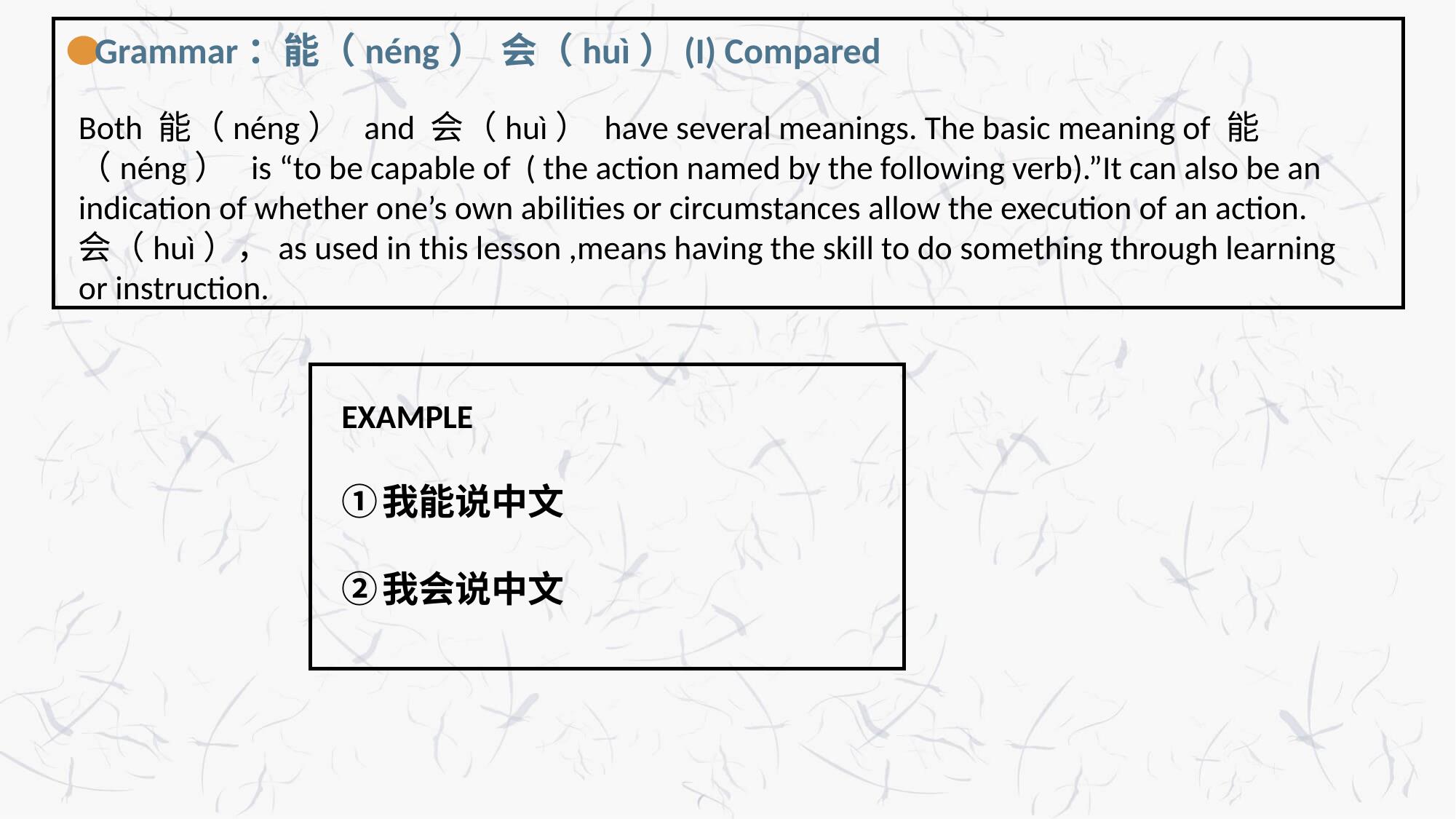

Grammar：能（néng）  会（huì）(I) Compared

Both 能（néng）  and 会（huì） have several meanings. The basic meaning of 能（néng）  is “to be capable of  ( the action named by the following verb).”It can also be an indication of whether one’s own abilities or circumstances allow the execution of an action. 会（huì），as used in this lesson ,means having the skill to do something through learning or instruction.

EXAMPLE

我能说中文

我会说中文